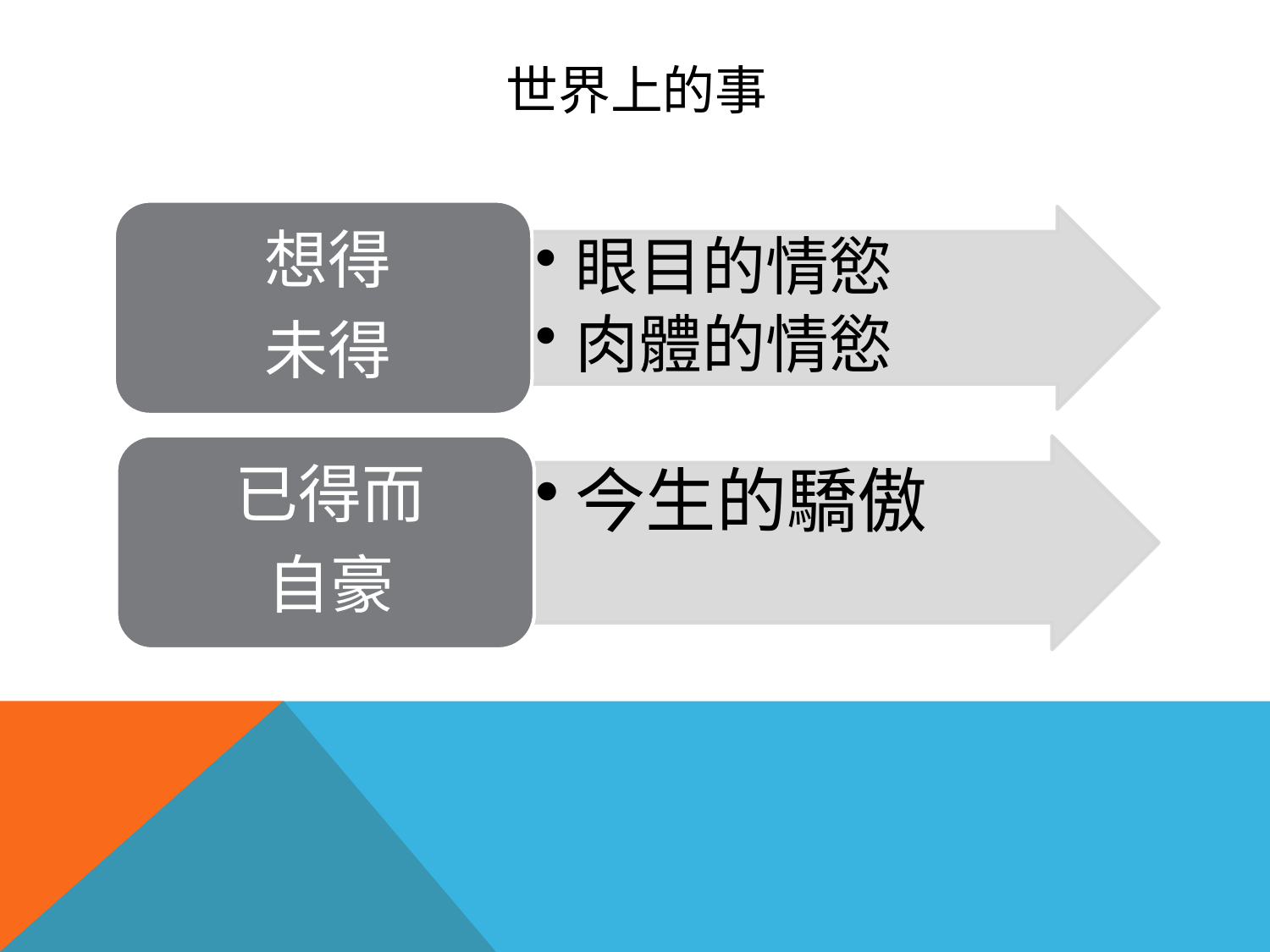

# 世界上的事
眼目的情慾
肉體的情慾
想得
未得
今生的驕傲
已得而
自豪